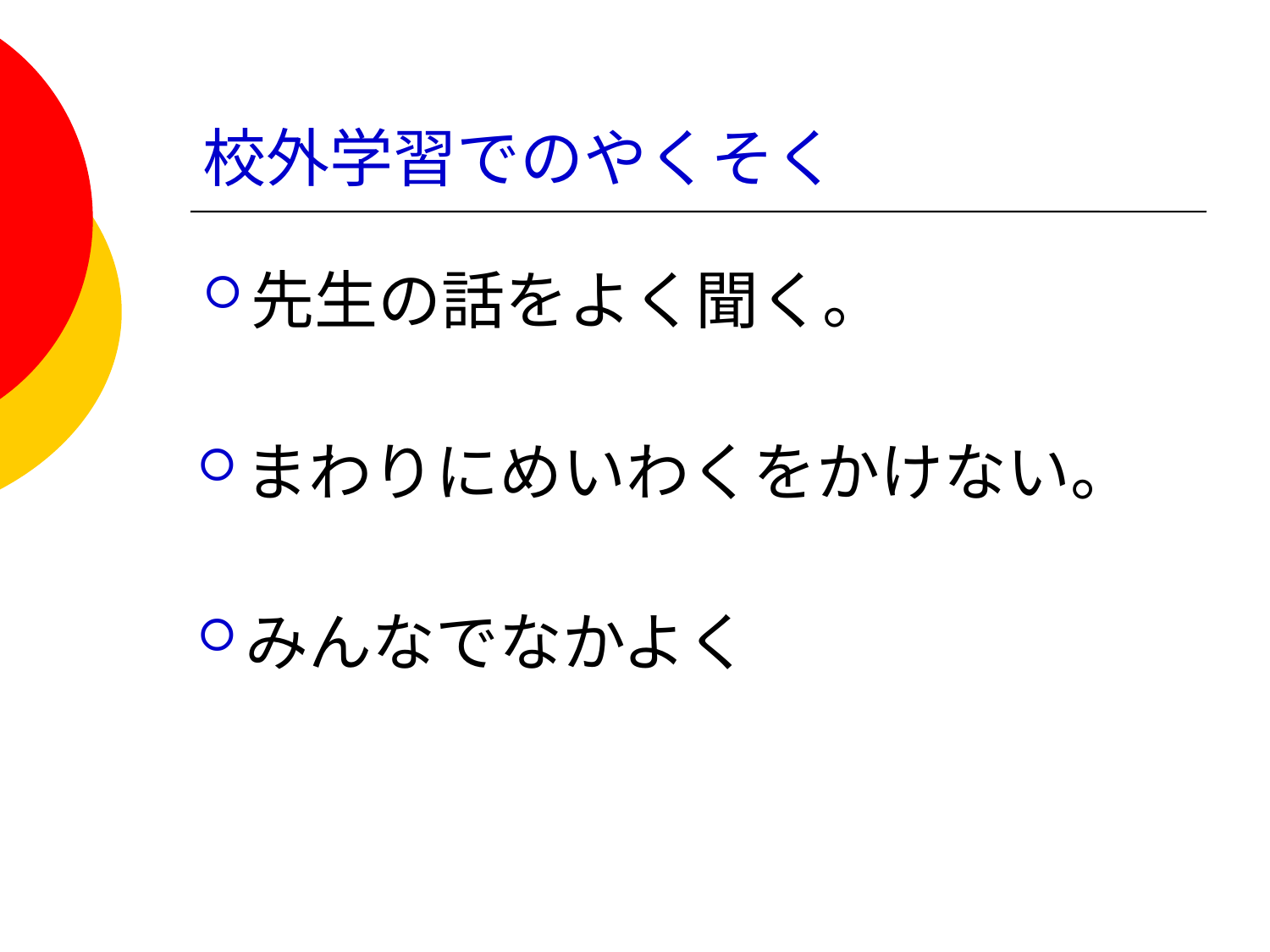

# 校外学習でのやくそく
先生の話をよく聞く。
まわりにめいわくをかけない。
みんなでなかよく